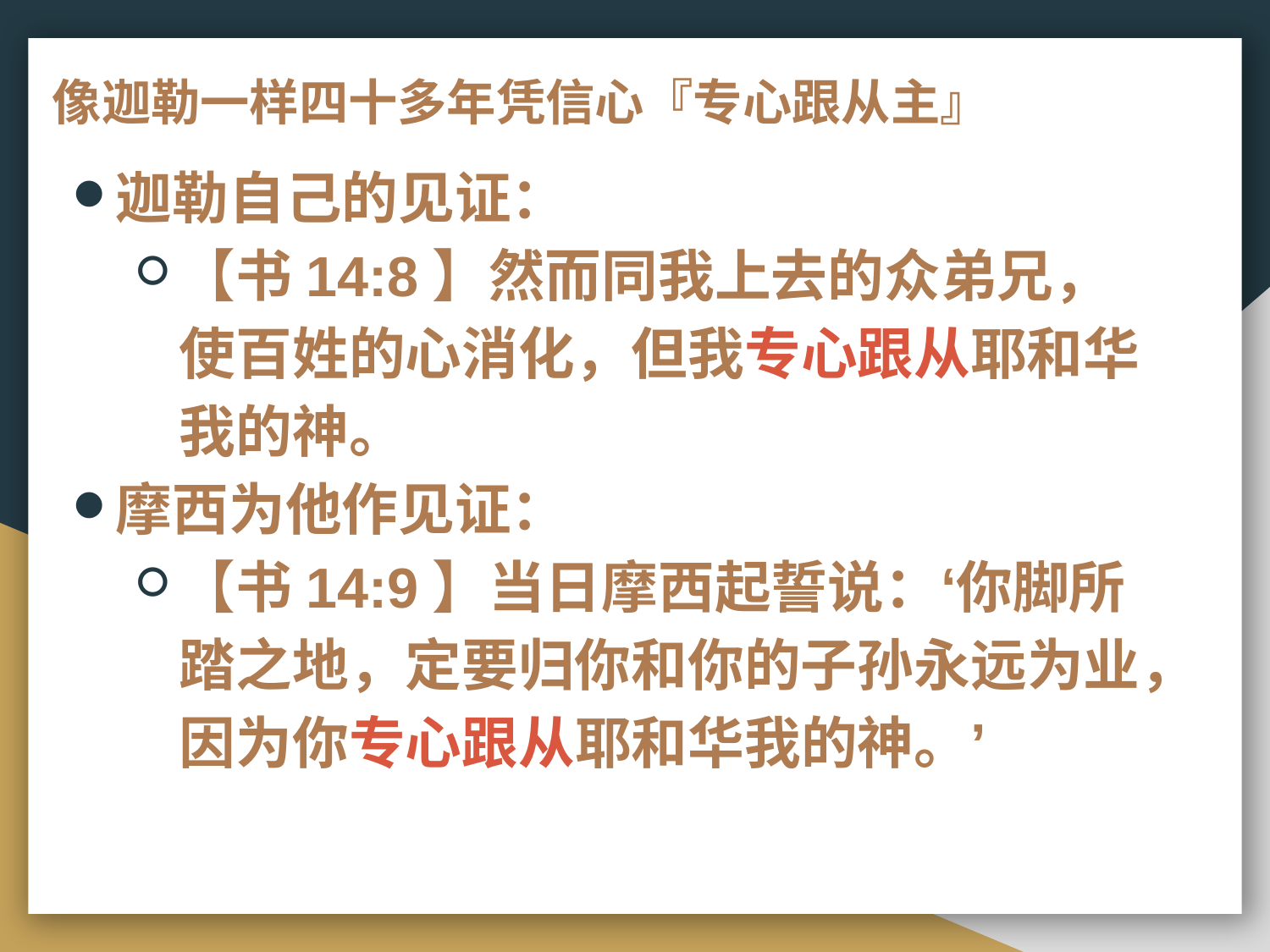

# 像迦勒一样四十多年凭信心『专心跟从主』
迦勒自己的见证：
【书14:8】然而同我上去的众弟兄，使百姓的心消化，但我专心跟从耶和华我的神。
摩西为他作见证：
【书14:9】当日摩西起誓说：‘你脚所踏之地，定要归你和你的子孙永远为业，因为你专心跟从耶和华我的神。’